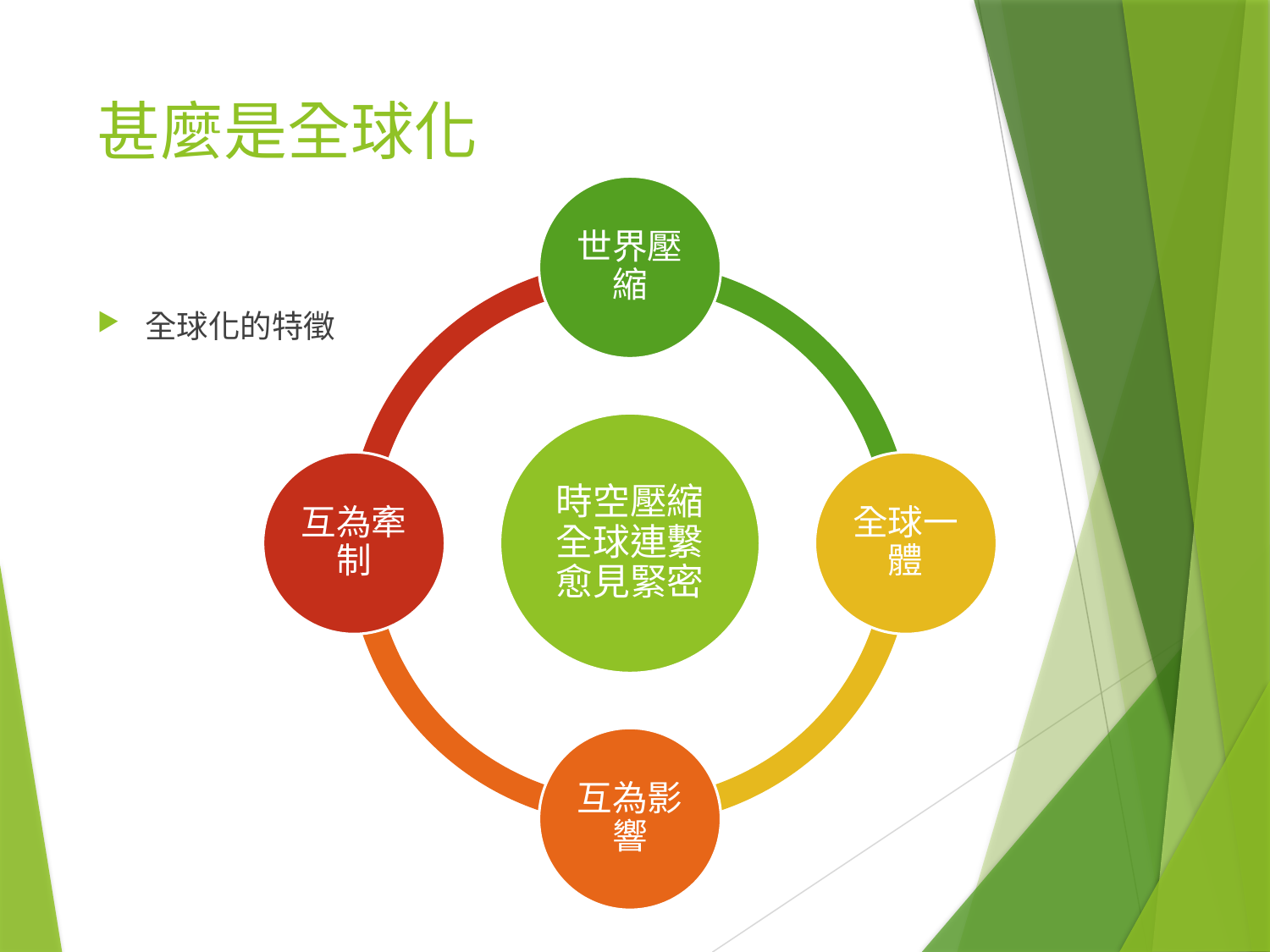

# 甚麼是全球化
時空壓縮全球連繫愈見緊密
世界壓縮
全球一體
互為影響
互為牽制
全球化的特徵